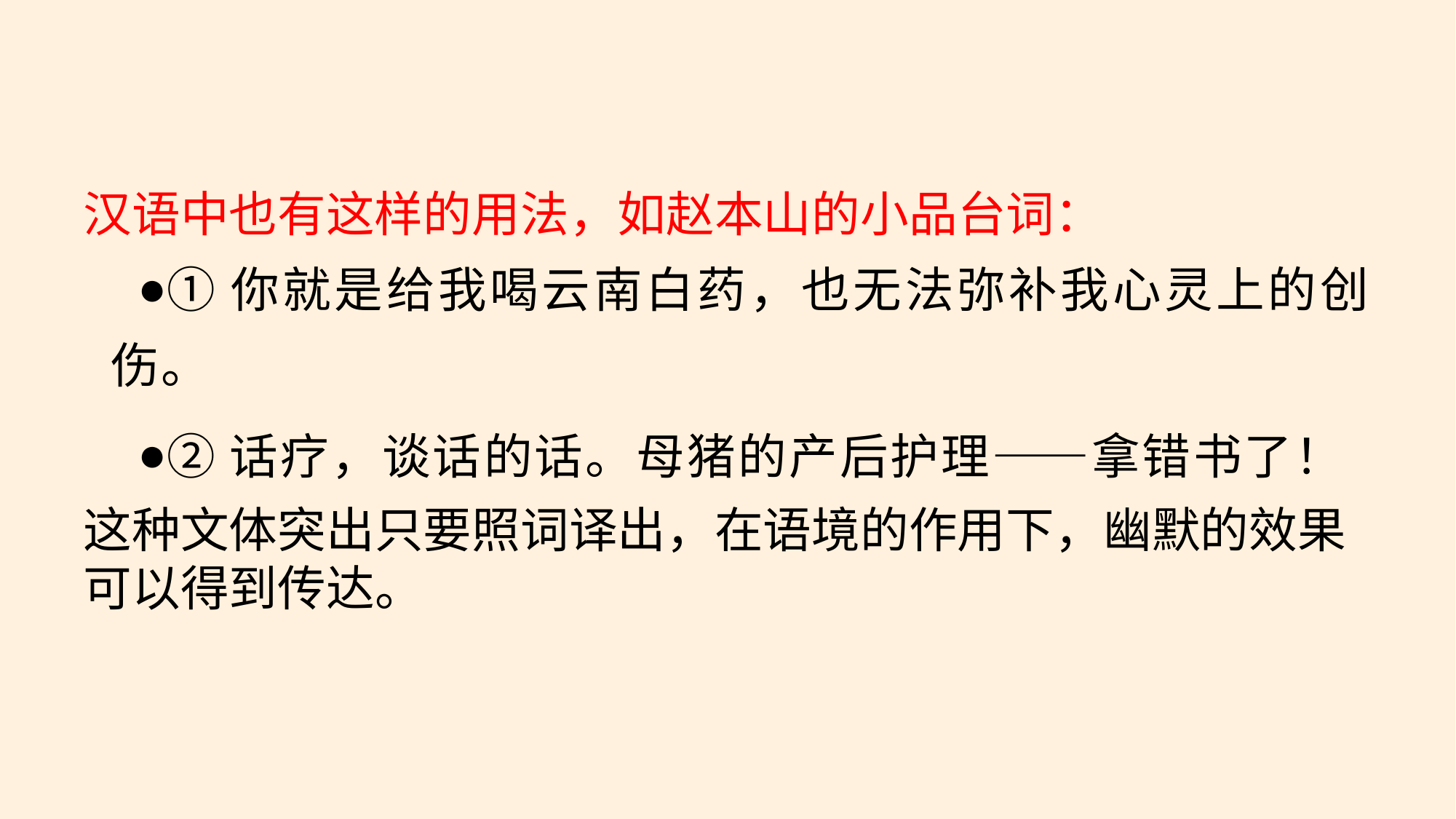

#
汉语中也有这样的用法，如赵本山的小品台词：
①你就是给我喝云南白药，也无法弥补我心灵上的创伤。
②话疗，谈话的话。母猪的产后护理——拿错书了！
这种文体突出只要照词译出，在语境的作用下，幽默的效果可以得到传达。